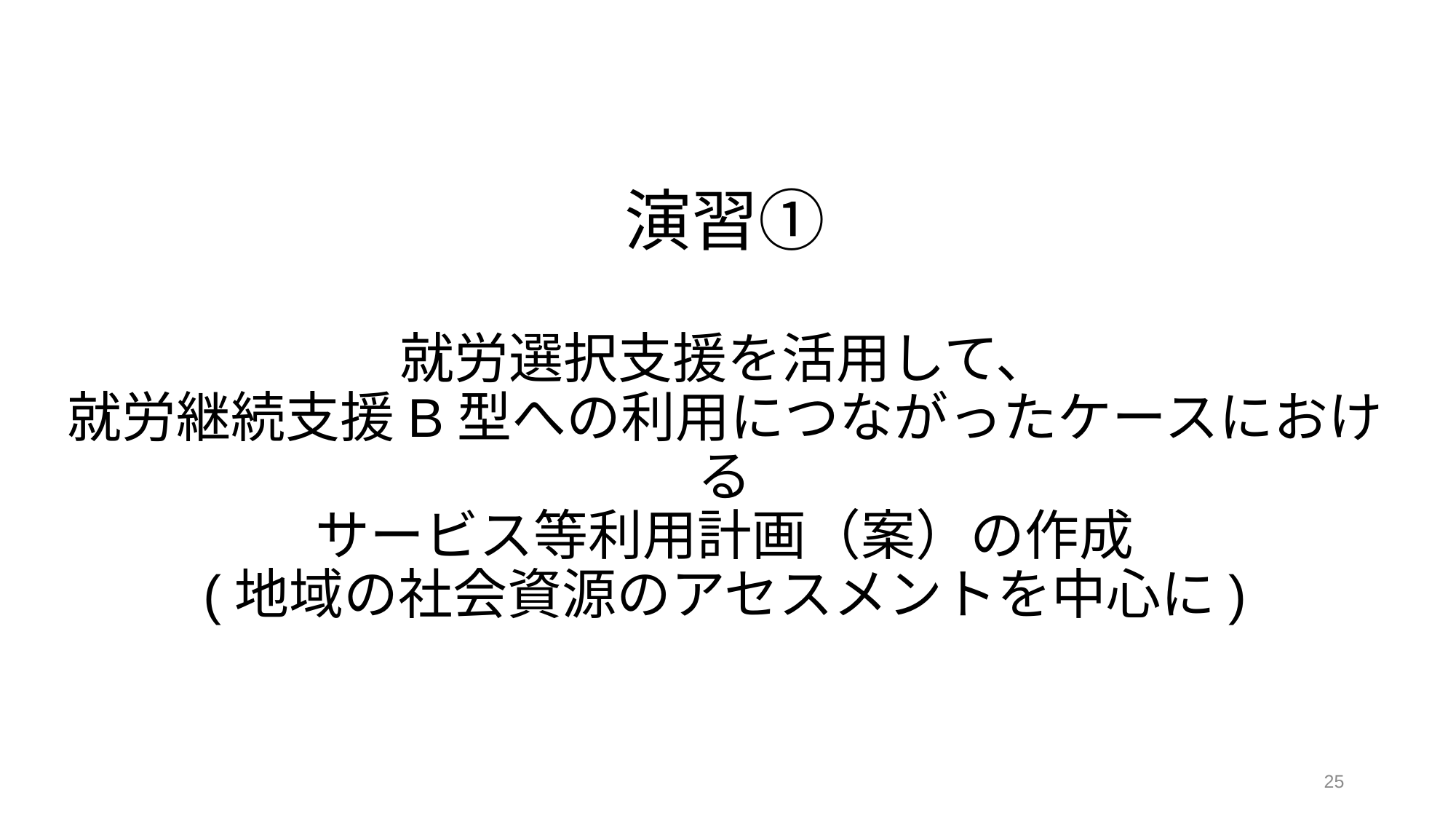

# 演習① 就労選択支援を活用して、 就労継続支援B型への利用につながったケースにおける サービス等利用計画（案）の作成 (地域の社会資源のアセスメントを中心に)
25